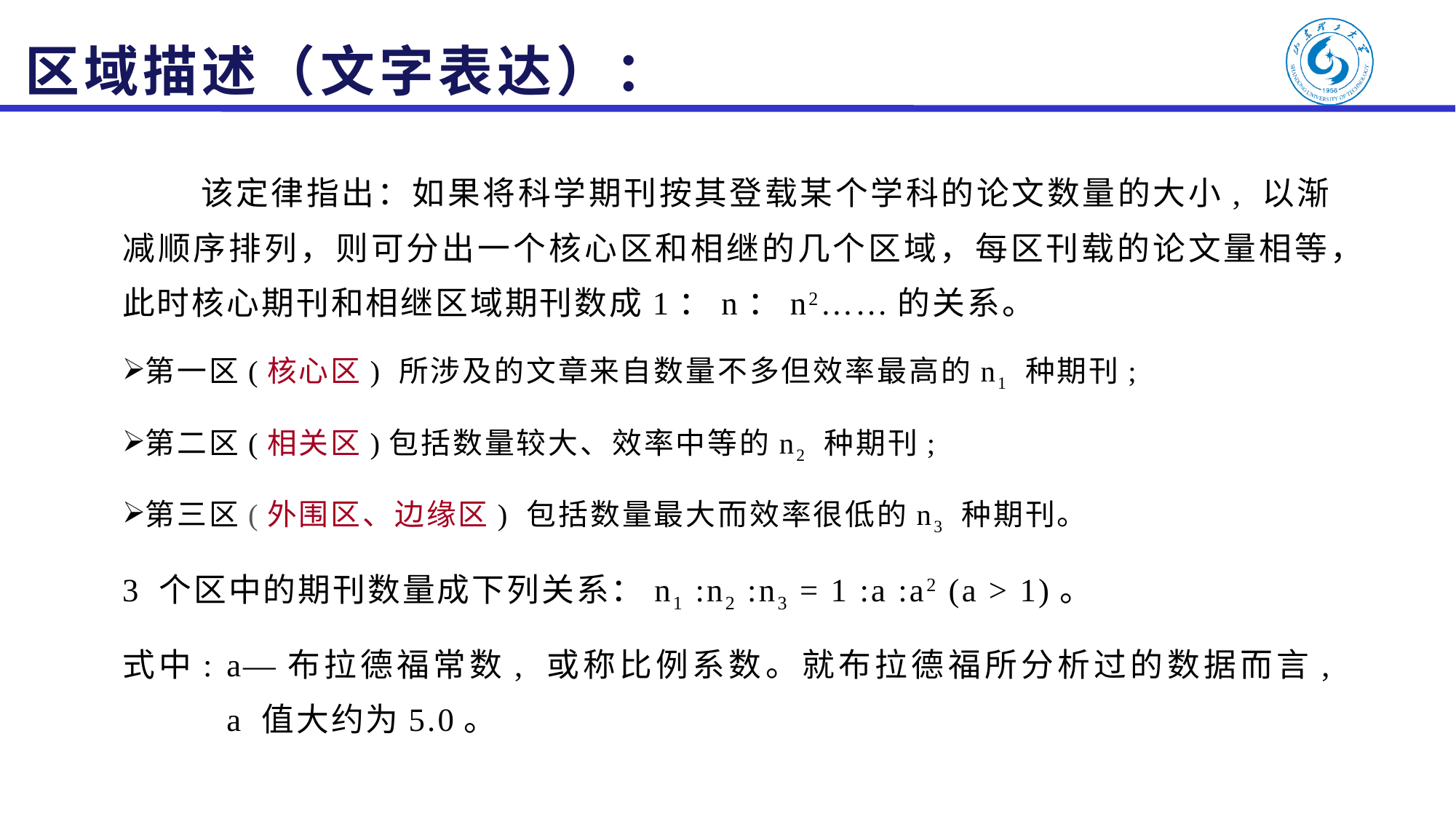

# 区域描述（文字表达）：
       该定律指出：如果将科学期刊按其登载某个学科的论文数量的大小, 以渐减顺序排列，则可分出一个核心区和相继的几个区域，每区刊载的论文量相等，此时核心期刊和相继区域期刊数成1：n：n2……的关系。
第一区(核心区) 所涉及的文章来自数量不多但效率最高的n1 种期刊;
第二区(相关区)包括数量较大、效率中等的n2 种期刊;
第三区(外围区、边缘区) 包括数量最大而效率很低的n3 种期刊。
3 个区中的期刊数量成下列关系：n1 :n2 :n3 = 1 :a :a2 (a > 1)。
式中: a—布拉德福常数, 或称比例系数。就布拉德福所分析过的数据而言,
          a 值大约为5.0。